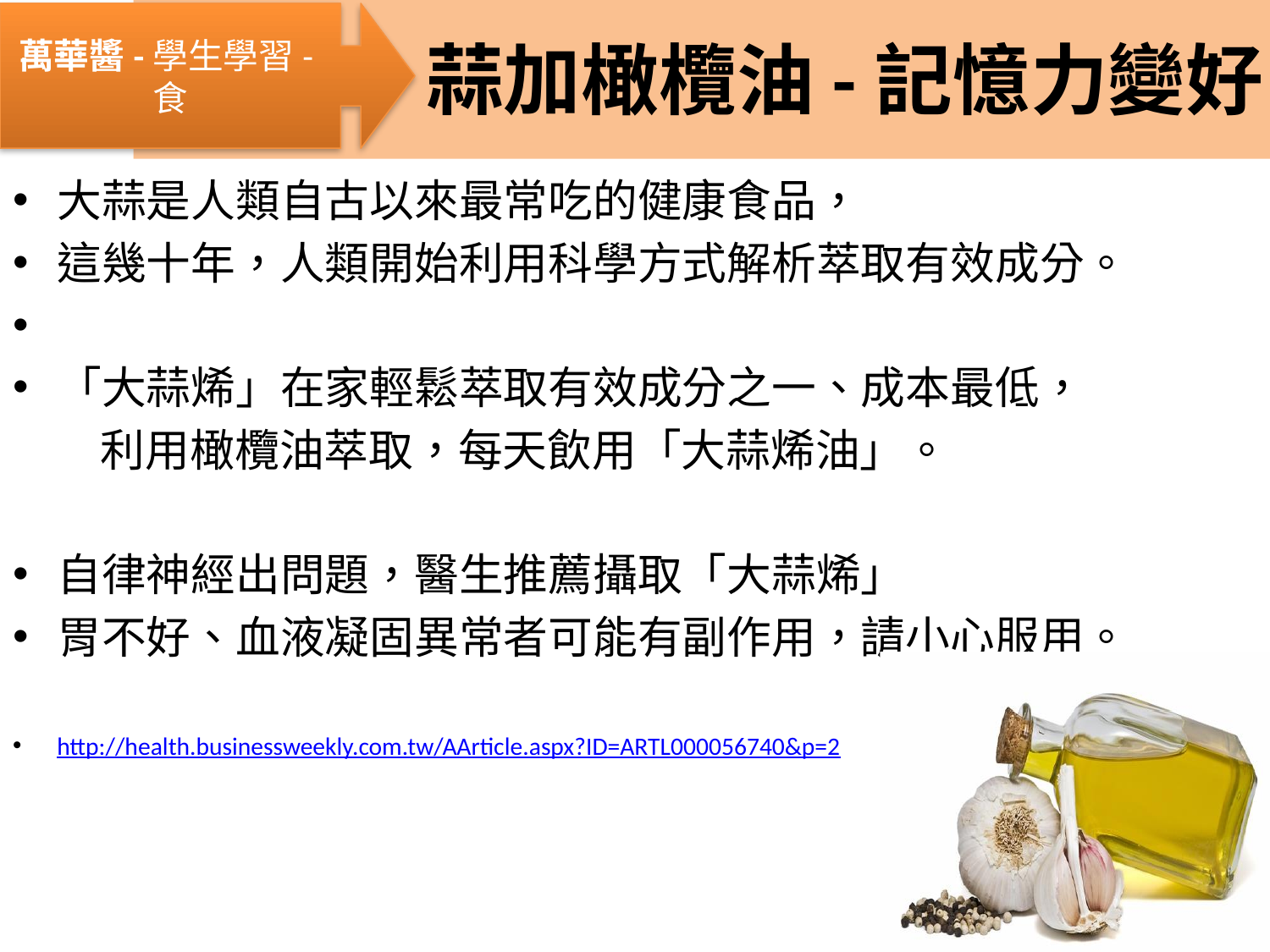

# 蒜加橄欖油-記憶力變好
萬華醬-學生學習-食
大蒜是人類自古以來最常吃的健康食品，
這幾十年，人類開始利用科學方式解析萃取有效成分。

「大蒜烯」在家輕鬆萃取有效成分之一、成本最低，
        利用橄欖油萃取，每天飲用「大蒜烯油」。

自律神經出問題，醫生推薦攝取「大蒜烯」
胃不好、血液凝固異常者可能有副作用，請小心服用。

http://health.businessweekly.com.tw/AArticle.aspx?ID=ARTL000056740&p=2